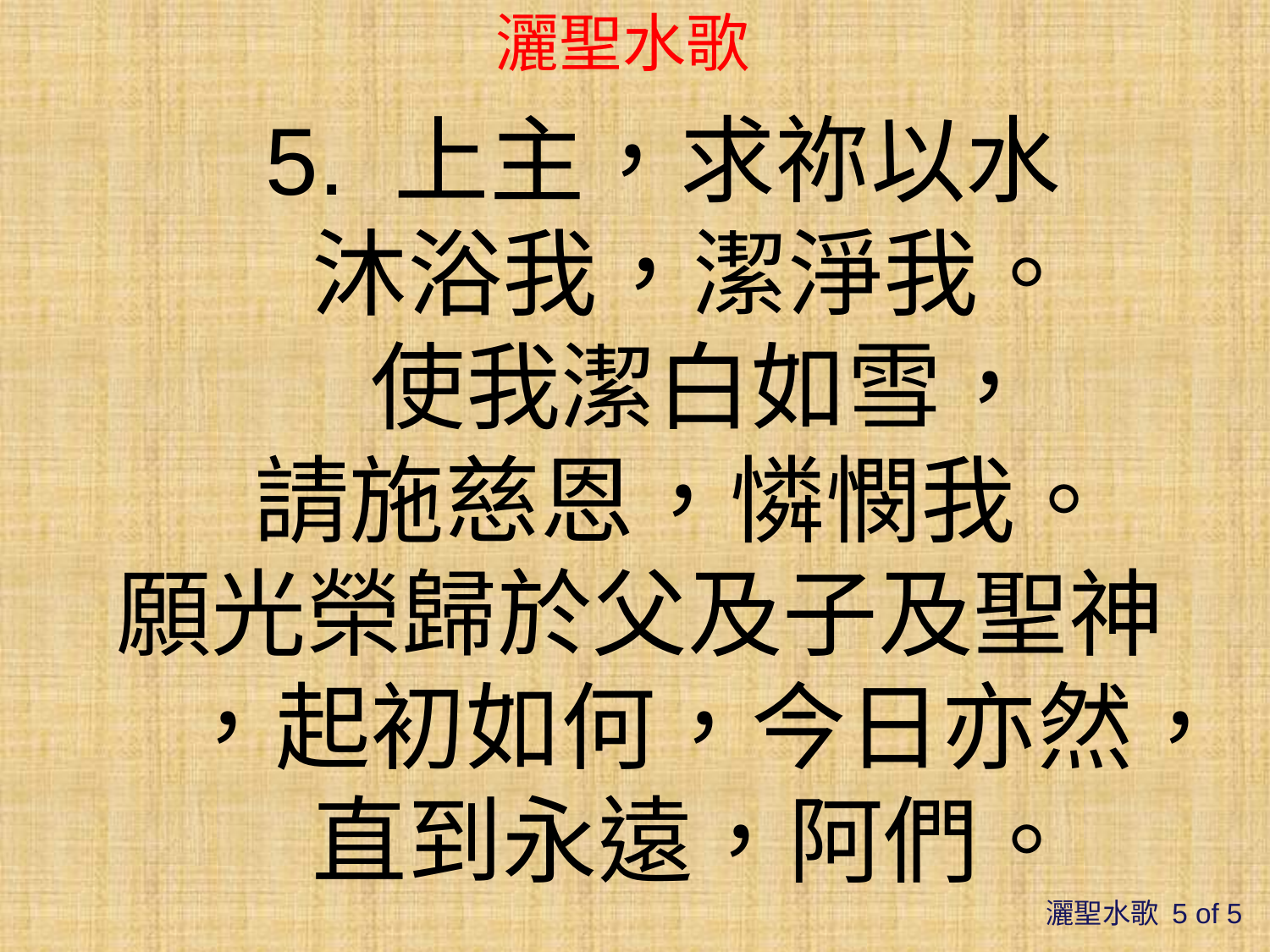

# 灑聖水歌
 5. 上主，求祢以水
   沐浴我，潔淨我。
    使我潔白如雪，
  請施慈恩，憐憫我。
 願光榮歸於父及子及聖神
    ，起初如何，今日亦然，
   直到永遠，阿們。
灑聖水歌 5 of 5